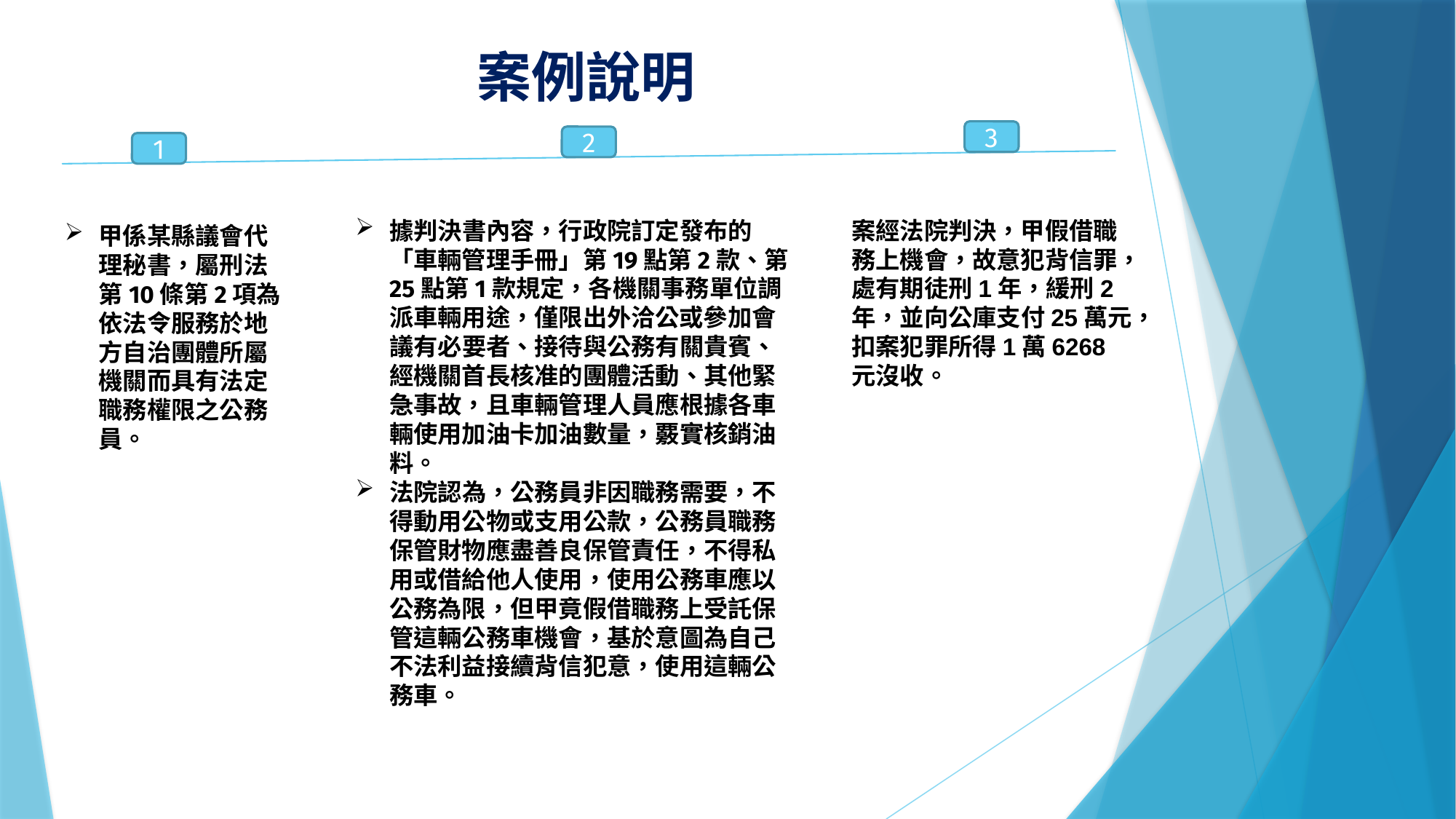

# 案例說明
3
2
1
據判決書內容，行政院訂定發布的「車輛管理手冊」第19點第2款、第25點第1款規定，各機關事務單位調派車輛用途，僅限出外洽公或參加會議有必要者、接待與公務有關貴賓、經機關首長核准的團體活動、其他緊急事故，且車輛管理人員應根據各車輛使用加油卡加油數量，覈實核銷油料。
法院認為，公務員非因職務需要，不得動用公物或支用公款，公務員職務保管財物應盡善良保管責任，不得私用或借給他人使用，使用公務車應以公務為限，但甲竟假借職務上受託保管這輛公務車機會，基於意圖為自己不法利益接續背信犯意，使用這輛公務車。

案經法院判決，甲假借職務上機會，故意犯背信罪，處有期徒刑1年，緩刑2年，並向公庫支付25萬元，扣案犯罪所得1萬6268元沒收。
甲係某縣議會代理秘書，屬刑法第10條第2項為依法令服務於地方自治團體所屬機關而具有法定職務權限之公務員。